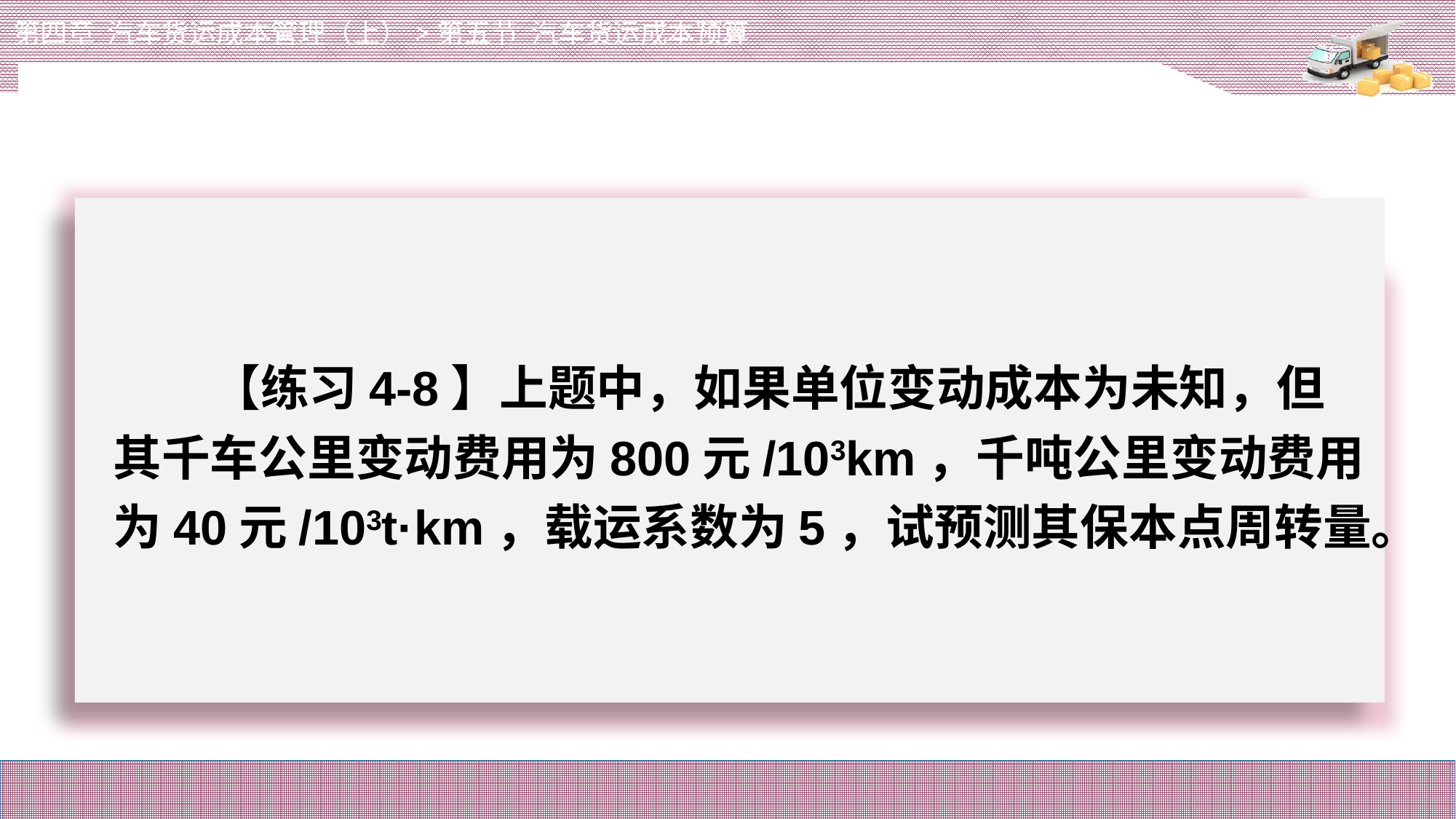

第四章  汽车货运成本管理（上）>第五节  汽车货运成本预算
# 【练习4-8】上题中，如果单位变动成本为未知，但其千车公里变动费用为800元/103km，千吨公里变动费用为40元/103t·km，载运系数为5，试预测其保本点周转量。